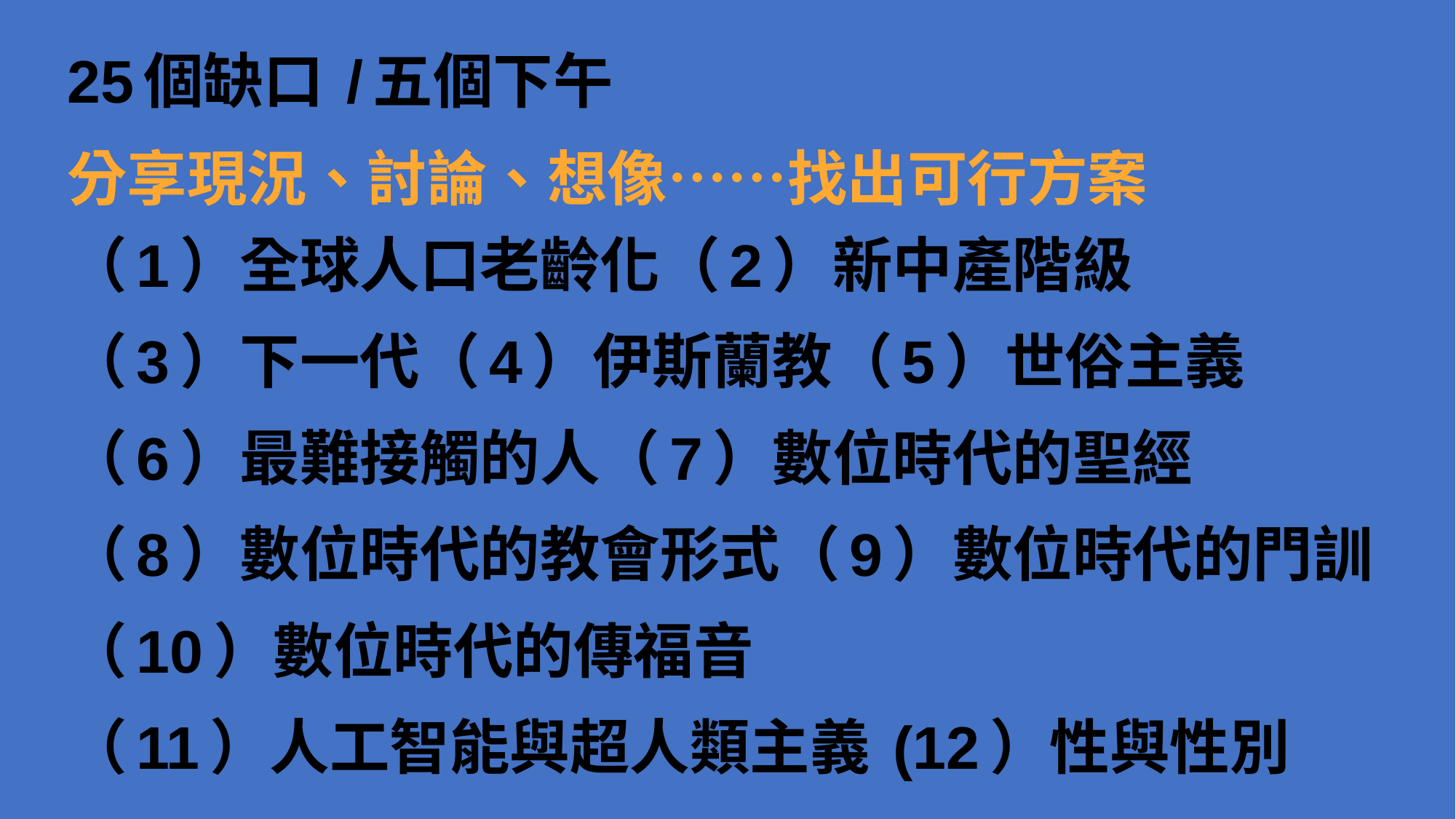

25個缺口 /五個下午
分享現況、討論、想像⋯⋯找出可行方案
（1）全球⼈⼝⽼齡化（2）新中產階級
（3）下⼀代（4）伊斯蘭教（5）世俗主義
（6）最難接觸的⼈（7）數位時代的聖經
（8）數位時代的教會形式（9）數位時代的門訓
（10）數位時代的傳福⾳
（11）⼈⼯智能與超⼈類主義 (12）性與性別